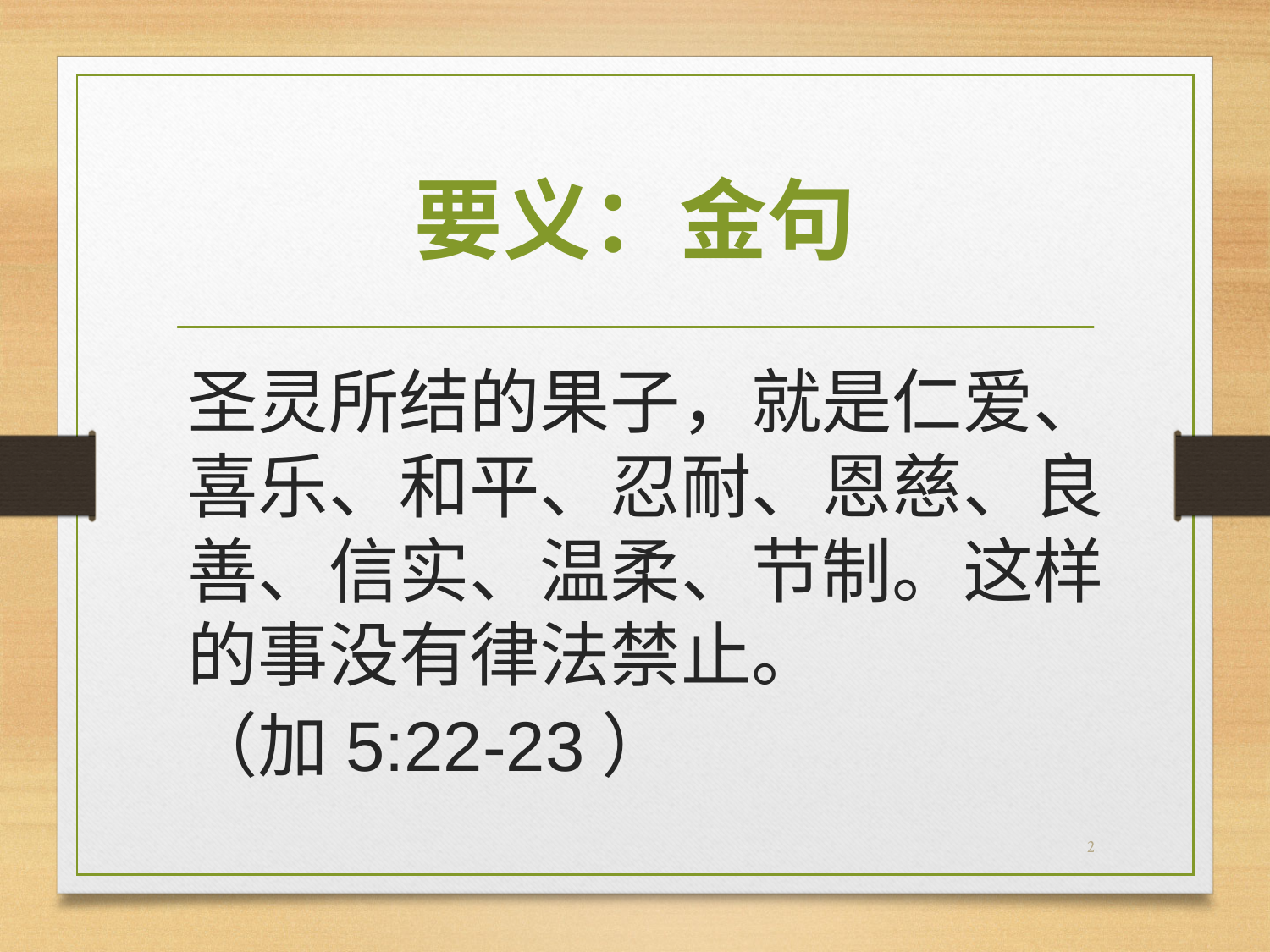

# 要义：金句
圣灵所结的果子，就是仁爱、喜乐、和平、忍耐、恩慈、良善、信实、温柔、节制。这样的事没有律法禁止。
（加5:22-23）
2